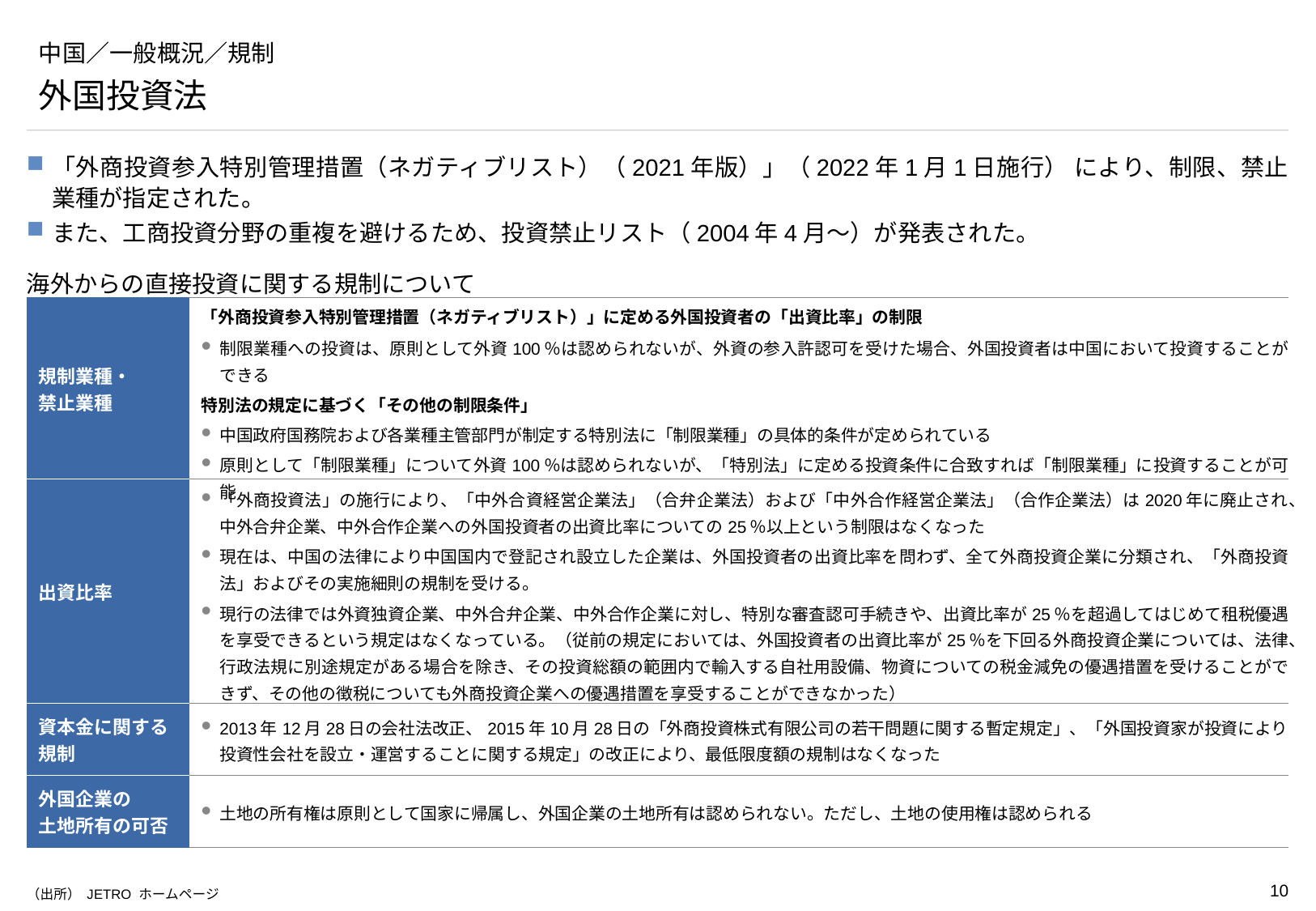

# 中国／一般概況／規制
外国投資法
「外商投資参入特別管理措置（ネガティブリスト）（2021年版）」（2022年1月1日施行） により、制限、禁止業種が指定された。
また、工商投資分野の重複を避けるため、投資禁止リスト（2004年4月～）が発表された。
海外からの直接投資に関する規制について
| 規制業種・ 禁止業種 | 「外商投資参入特別管理措置（ネガティブリスト）」に定める外国投資者の「出資比率」の制限 制限業種への投資は、原則として外資100％は認められないが、外資の参入許認可を受けた場合、外国投資者は中国において投資することができる 特別法の規定に基づく「その他の制限条件」 中国政府国務院および各業種主管部門が制定する特別法に「制限業種」の具体的条件が定められている 原則として「制限業種」について外資100％は認められないが、「特別法」に定める投資条件に合致すれば「制限業種」に投資することが可能 |
| --- | --- |
| 出資比率 | 「外商投資法」の施行により、「中外合資経営企業法」（合弁企業法）および「中外合作経営企業法」（合作企業法）は2020年に廃止され、中外合弁企業、中外合作企業への外国投資者の出資比率についての25％以上という制限はなくなった 現在は、中国の法律により中国国内で登記され設立した企業は、外国投資者の出資比率を問わず、全て外商投資企業に分類され、「外商投資法」およびその実施細則の規制を受ける。 現行の法律では外資独資企業、中外合弁企業、中外合作企業に対し、特別な審査認可手続きや、出資比率が25％を超過してはじめて租税優遇を享受できるという規定はなくなっている。（従前の規定においては、外国投資者の出資比率が25％を下回る外商投資企業については、法律、行政法規に別途規定がある場合を除き、その投資総額の範囲内で輸入する自社用設備、物資についての税金減免の優遇措置を受けることができず、その他の徴税についても外商投資企業への優遇措置を享受することができなかった） |
| 資本金に関する 規制 | 2013年12月28日の会社法改正、2015年10月28日の「外商投資株式有限公司の若干問題に関する暫定規定」、「外国投資家が投資により投資性会社を設立・運営することに関する規定」の改正により、最低限度額の規制はなくなった |
| 外国企業の 土地所有の可否 | 土地の所有権は原則として国家に帰属し、外国企業の土地所有は認められない。ただし、土地の使用権は認められる |
（出所） JETRO ホームページ